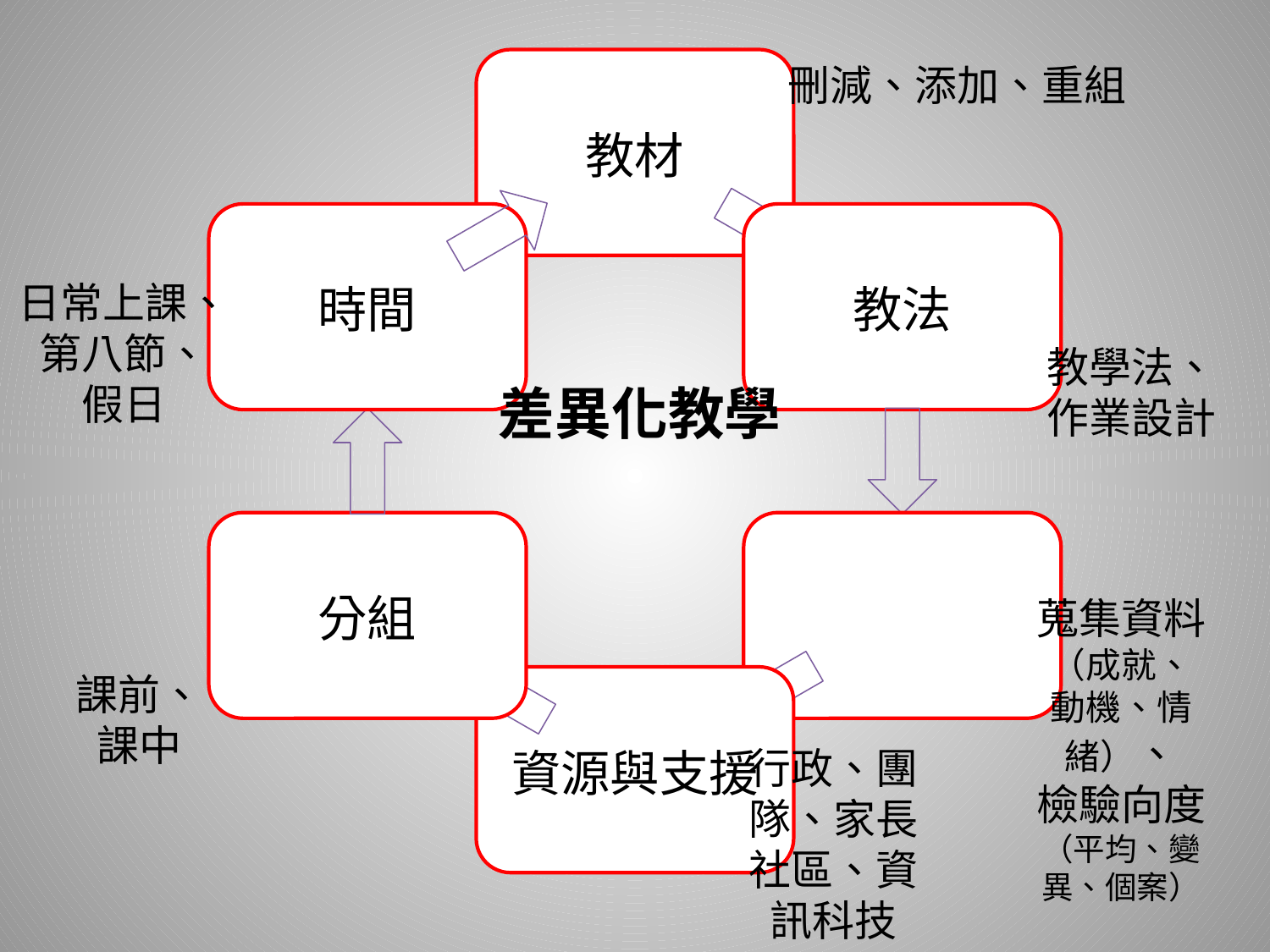

刪減、添加、重組
教材
資源與支援
分組
時間
教法
日常上課、第八節、
假日
教學法、作業設計
差異化教學
課前、
課中
蒐集資料（成就、動機、情緒）、
檢驗向度（平均、變異、個案）
行政、團隊、家長社區、資訊科技